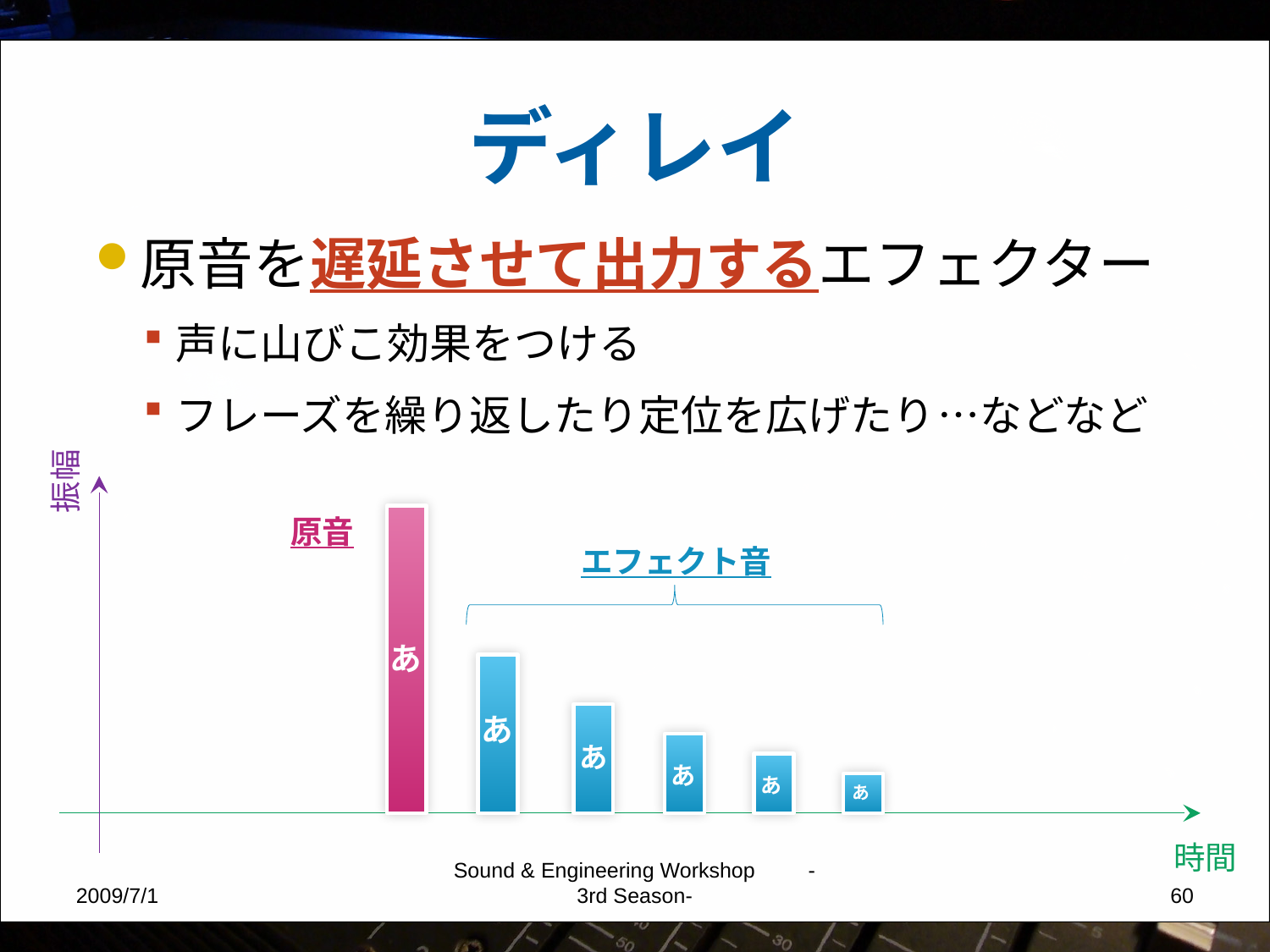

# ディレイ
原音を遅延させて出力するエフェクター
声に山びこ効果をつける
フレーズを繰り返したり定位を広げたり	…などなど

振幅
原音

エフェクト音
あ

あ

あ

あ

あ

あ
時間
2009/7/1
Sound & Engineering Workshop         -3rd Season-
60